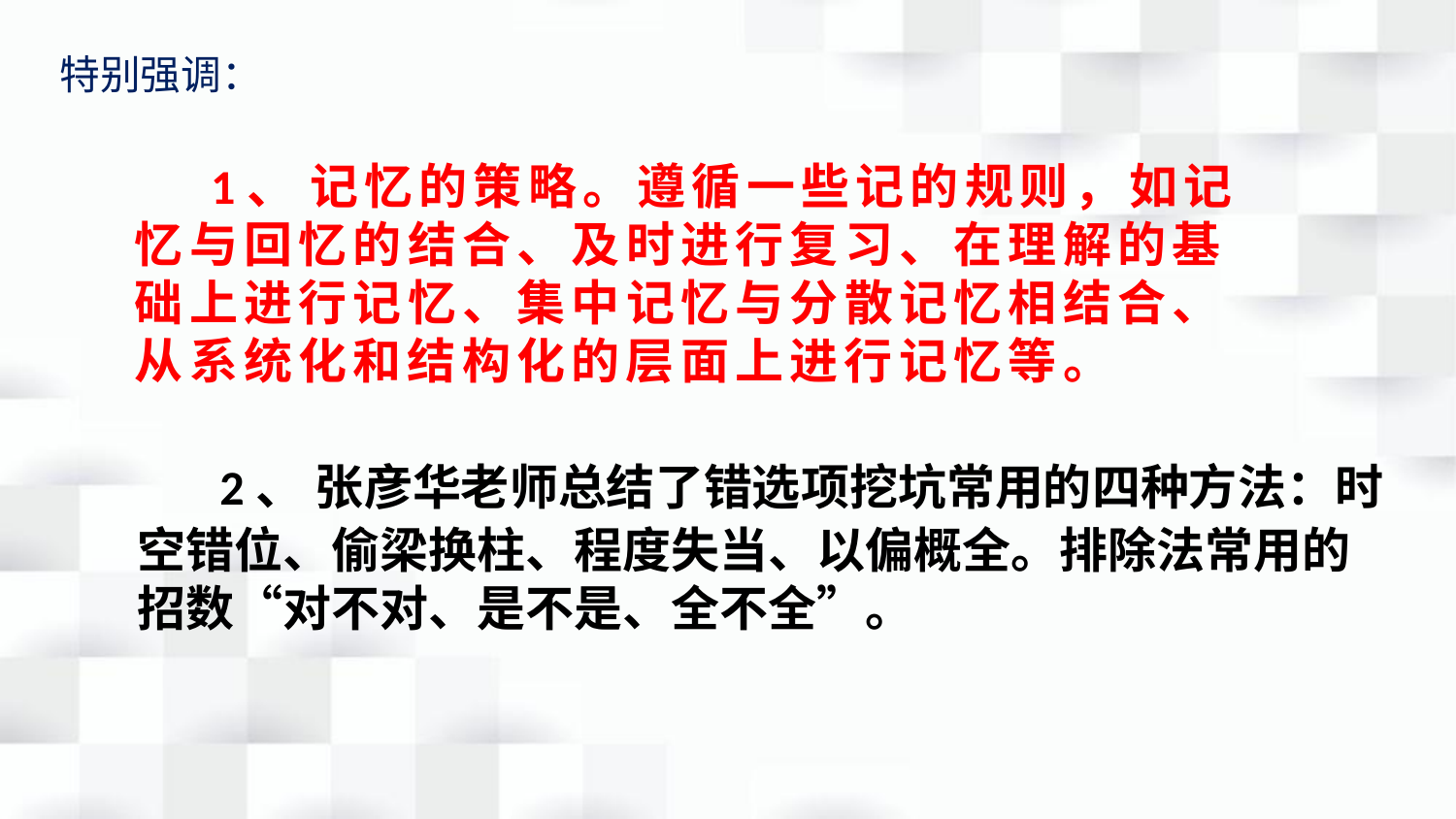

特别强调：

# 1、 记忆的策略。遵循一些记的规则，如记忆与回忆的结合、及时进行复习、在理解的基础上进行记忆、集中记忆与分散记忆相结合、从系统化和结构化的层面上进行记忆等。
     2、 张彦华老师总结了错选项挖坑常用的四种方法：时空错位、偷梁换柱、程度失当、以偏概全。排除法常用的招数“对不对、是不是、全不全”。